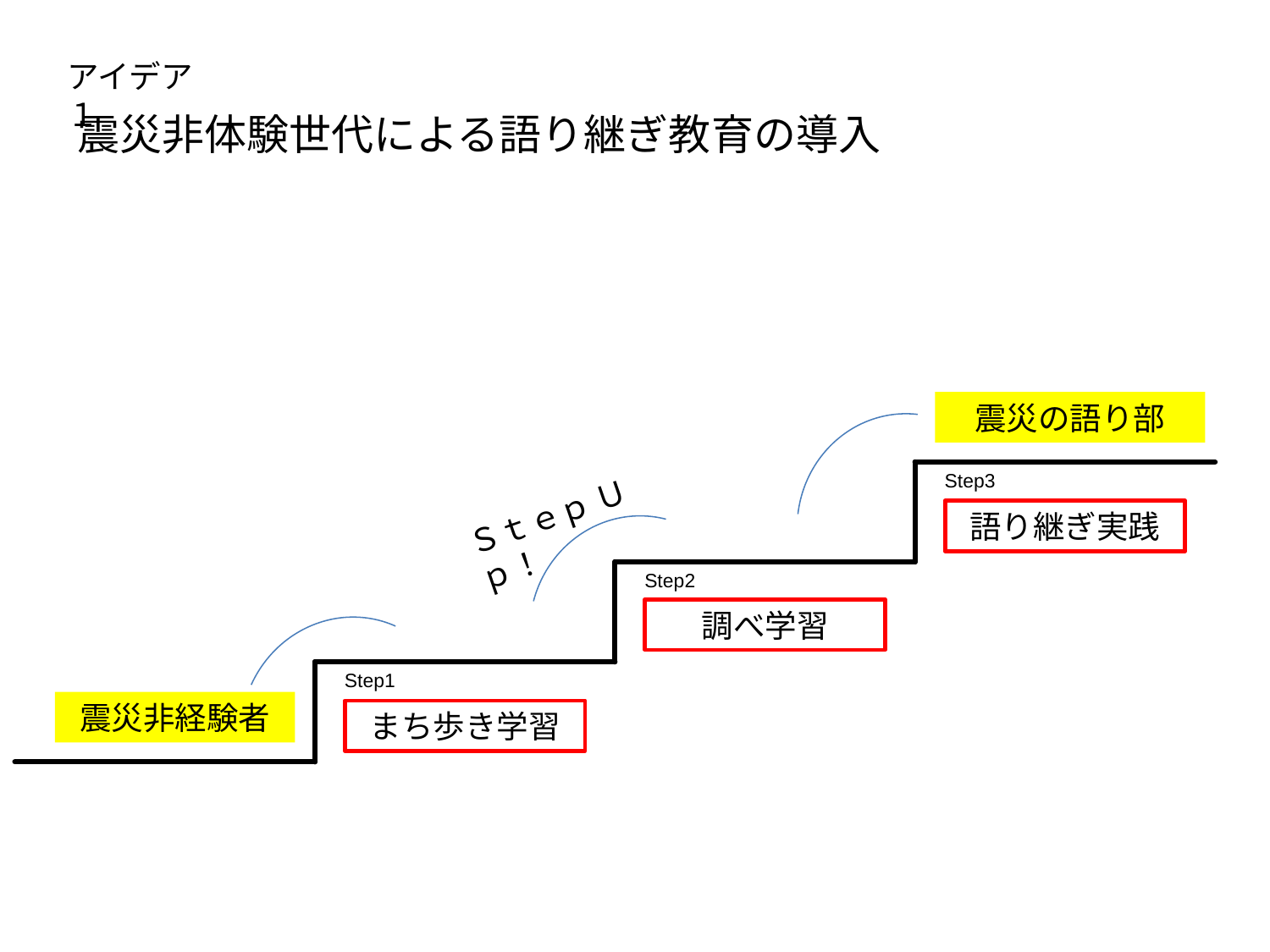

アイデア１
震災非体験世代による語り継ぎ教育の導入
震災の語り部

Step3
Ｓｔｅｐ Ｕｐ！
語り継ぎ実践

Step2
調べ学習

Step1
震災非経験者
まち歩き学習